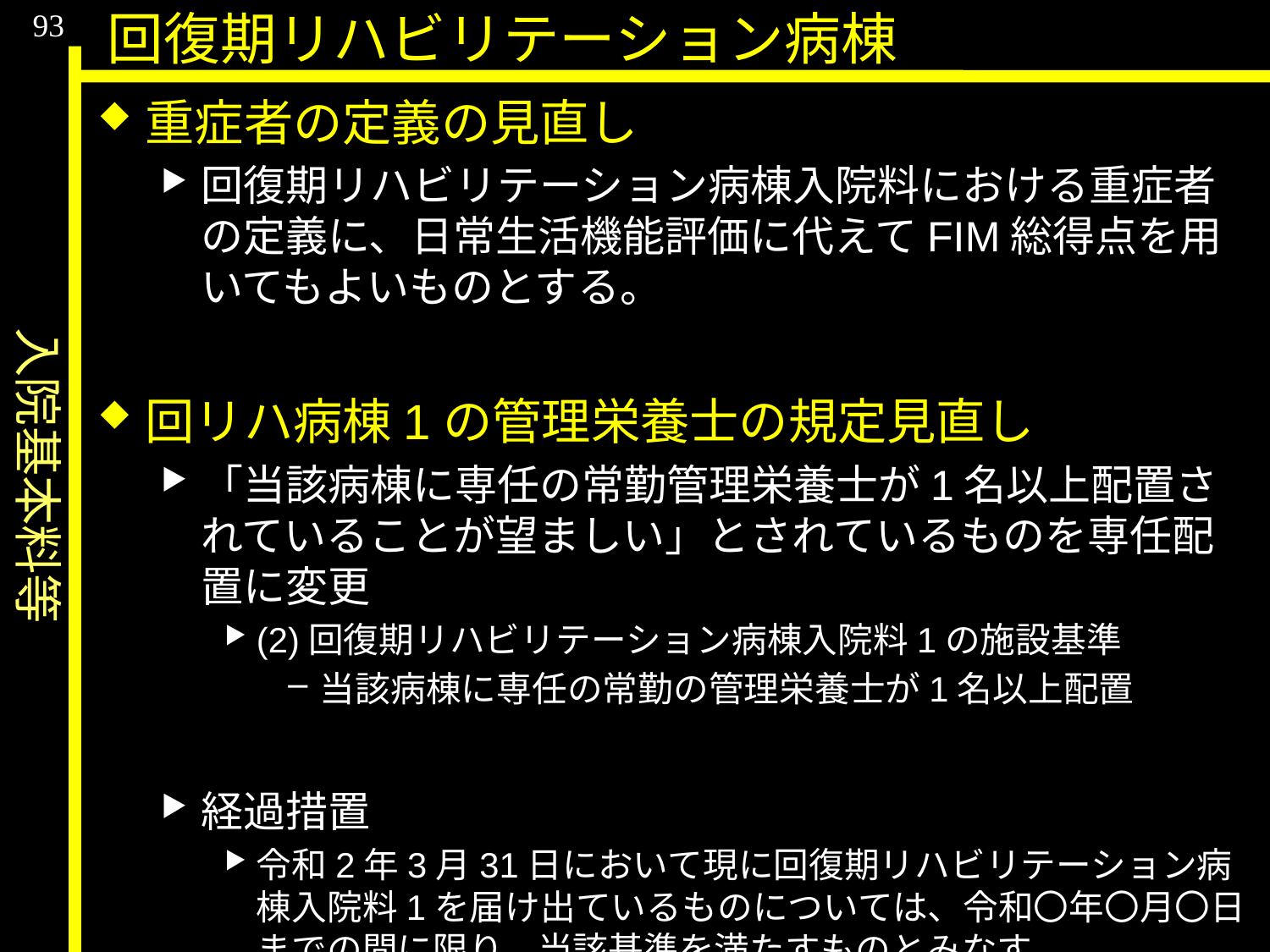

入院基本料等
93
回復期リハビリテーション病棟

重症者の定義の見直し
回復期リハビリテーション病棟入院料における重症者の定義に、日常生活機能評価に代えてFIM総得点を用いてもよいものとする。

回リハ病棟1の管理栄養士の規定見直し
「当該病棟に専任の常勤管理栄養士が1名以上配置されていることが望ましい」とされているものを専任配置に変更
(2)回復期リハビリテーション病棟入院料1の施設基準
当該病棟に専任の常勤の管理栄養士が1名以上配置

経過措置
令和2年3月31日において現に回復期リハビリテーション病棟入院料1を届け出ているものについては、令和〇年〇月〇日までの間に限り、当該基準を満たすものとみなす。